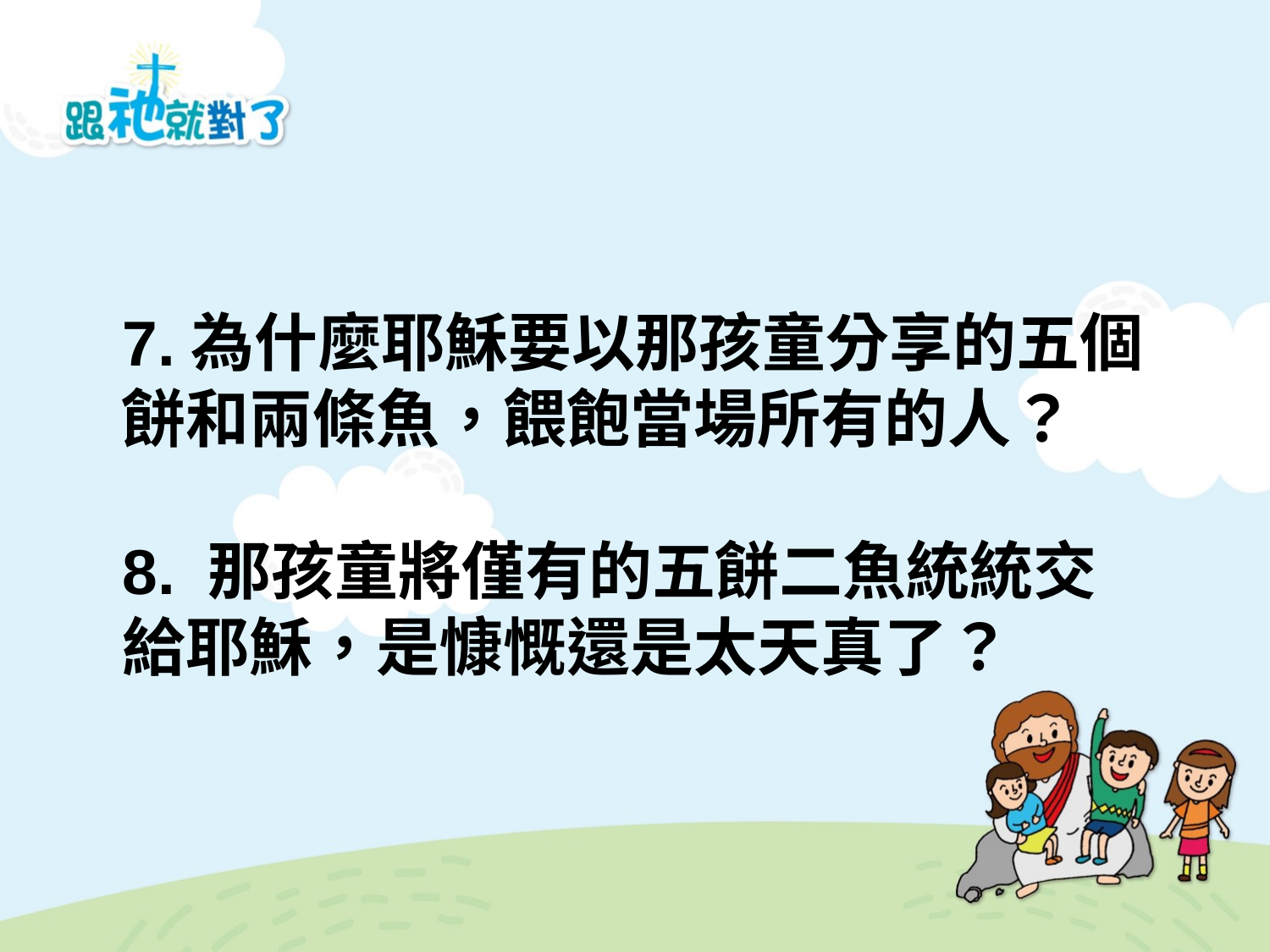

7.為什麼耶穌要以那孩童分享的五個餅和兩條魚，餵飽當場所有的人？

8. 那孩童將僅有的五餅二魚統統交給耶穌，是慷慨還是太天真了？